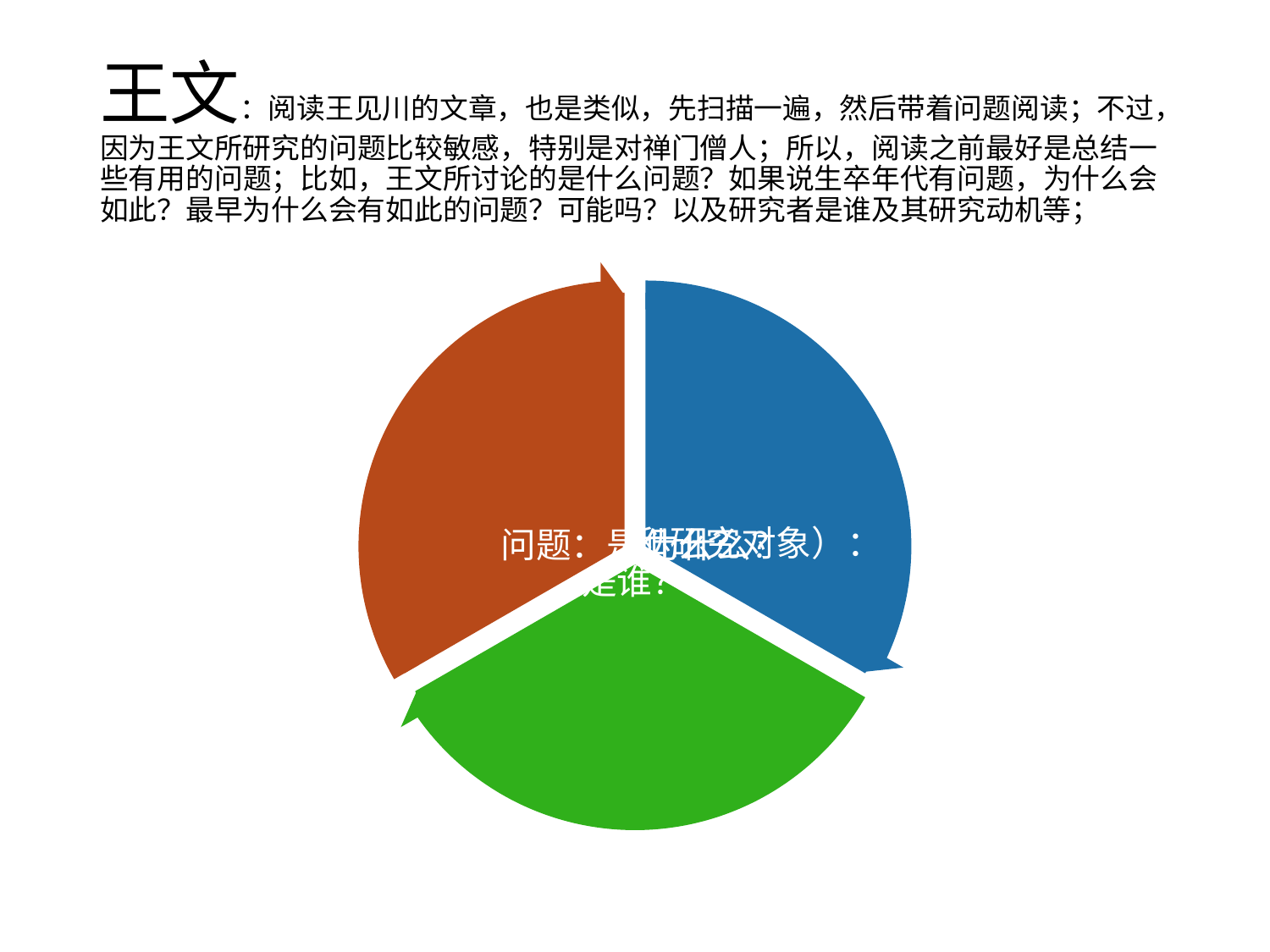

# 王文：阅读王见川的文章，也是类似，先扫描一遍，然后带着问题阅读；不过，因为王文所研究的问题比较敏感，特别是对禅门僧人；所以，阅读之前最好是总结一些有用的问题；比如，王文所讨论的是什么问题？如果说生卒年代有问题，为什么会如此？最早为什么会有如此的问题？可能吗？以及研究者是谁及其研究动机等；
可能性：为什么？
当事人（研究者和研究对象）：是谁？
问题：是什么？